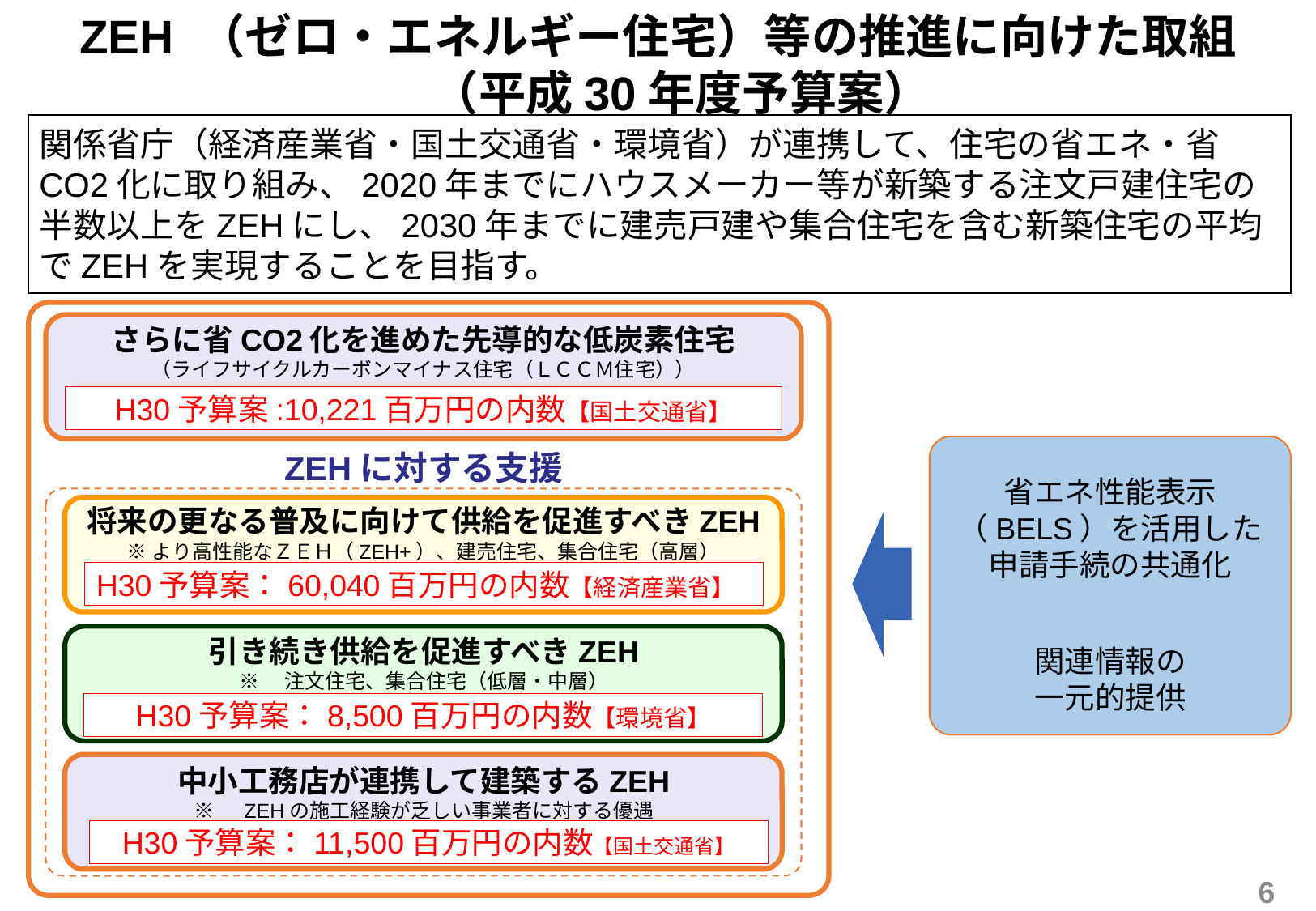

ZEH （ゼロ・エネルギー住宅）等の推進に向けた取組
　（平成30年度予算案）

関係省庁（経済産業省・国土交通省・環境省）が連携して、住宅の省エネ・省CO2化に取り組み、2020年までにハウスメーカー等が新築する注文戸建住宅の半数以上をZEHにし、2030年までに建売戸建や集合住宅を含む新築住宅の平均でZEHを実現することを目指す。

さらに省CO2化を進めた先導的な低炭素住宅
（ライフサイクルカーボンマイナス住宅（ＬＣＣＭ住宅））
H30予算案:10,221百万円の内数【国土交通省】

ZEHに対する支援
省エネ性能表示（BELS）を活用した
申請手続の共通化

関連情報の
一元的提供

将来の更なる普及に向けて供給を促進すべきZEH
※より高性能なＺＥＨ（ZEH+）、建売住宅、集合住宅（高層）

H30予算案：60,040百万円の内数【経済産業省】
引き続き供給を促進すべきZEH
※　注文住宅、集合住宅（低層・中層）

H30予算案：8,500百万円の内数【環境省】

中小工務店が連携して建築するZEH
※　ZEHの施工経験が乏しい事業者に対する優遇
H30予算案：11,500百万円の内数【国土交通省】
6